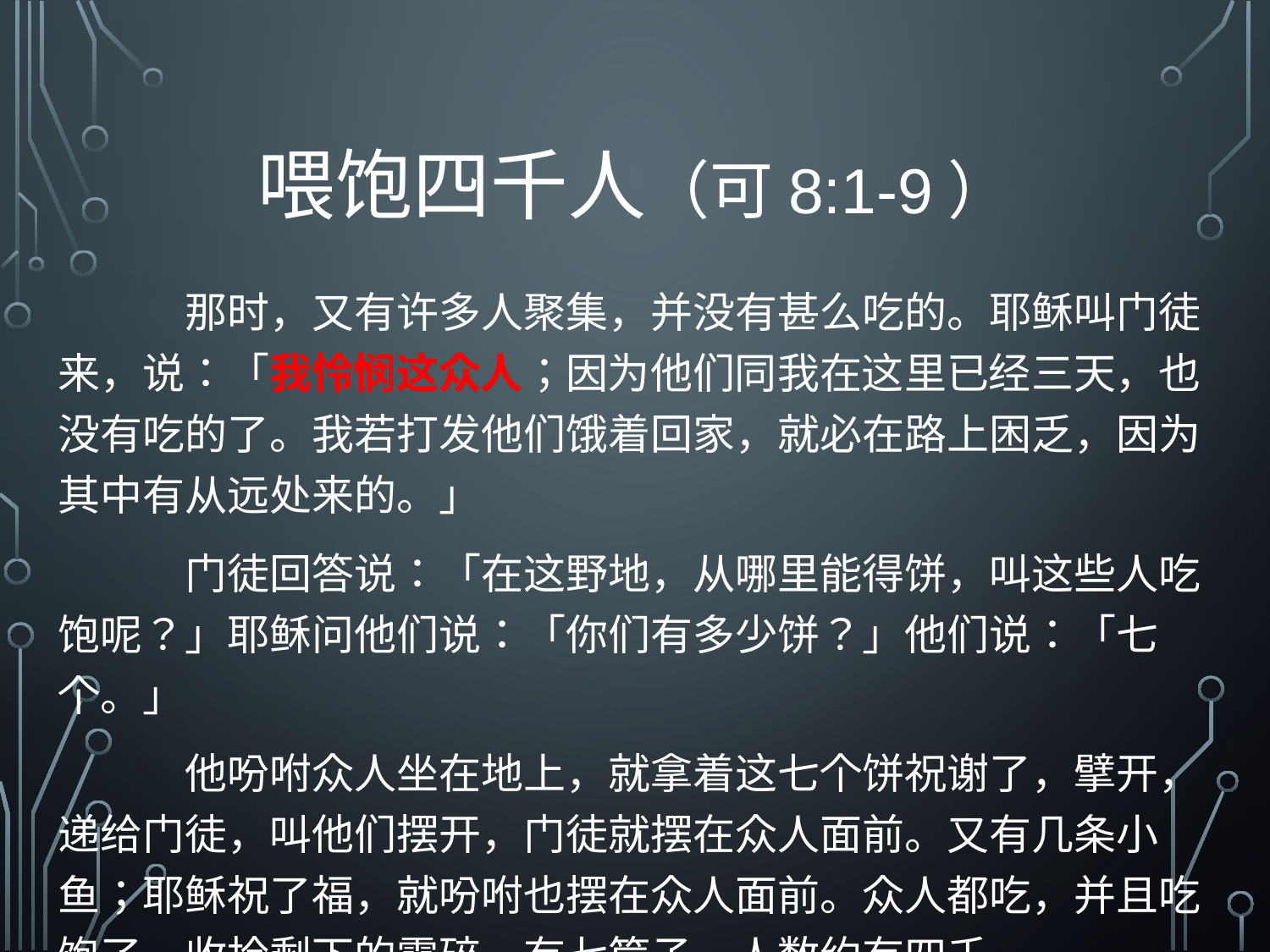

# 喂饱四千人（可8:1-9）
	那时，又有许多人聚集，并没有甚么吃的。耶稣叫门徒来，说：「我怜悯这众人；因为他们同我在这里已经三天，也没有吃的了。我若打发他们饿着回家，就必在路上困乏，因为其中有从远处来的。」
	门徒回答说：「在这野地，从哪里能得饼，叫这些人吃饱呢？」耶稣问他们说：「你们有多少饼？」他们说：「七个。」
	他吩咐众人坐在地上，就拿着这七个饼祝谢了，擘开，递给门徒，叫他们摆开，门徒就摆在众人面前。又有几条小鱼；耶稣祝了福，就吩咐也摆在众人面前。众人都吃，并且吃饱了，收拾剩下的零碎，有七筐子。人数约有四千。